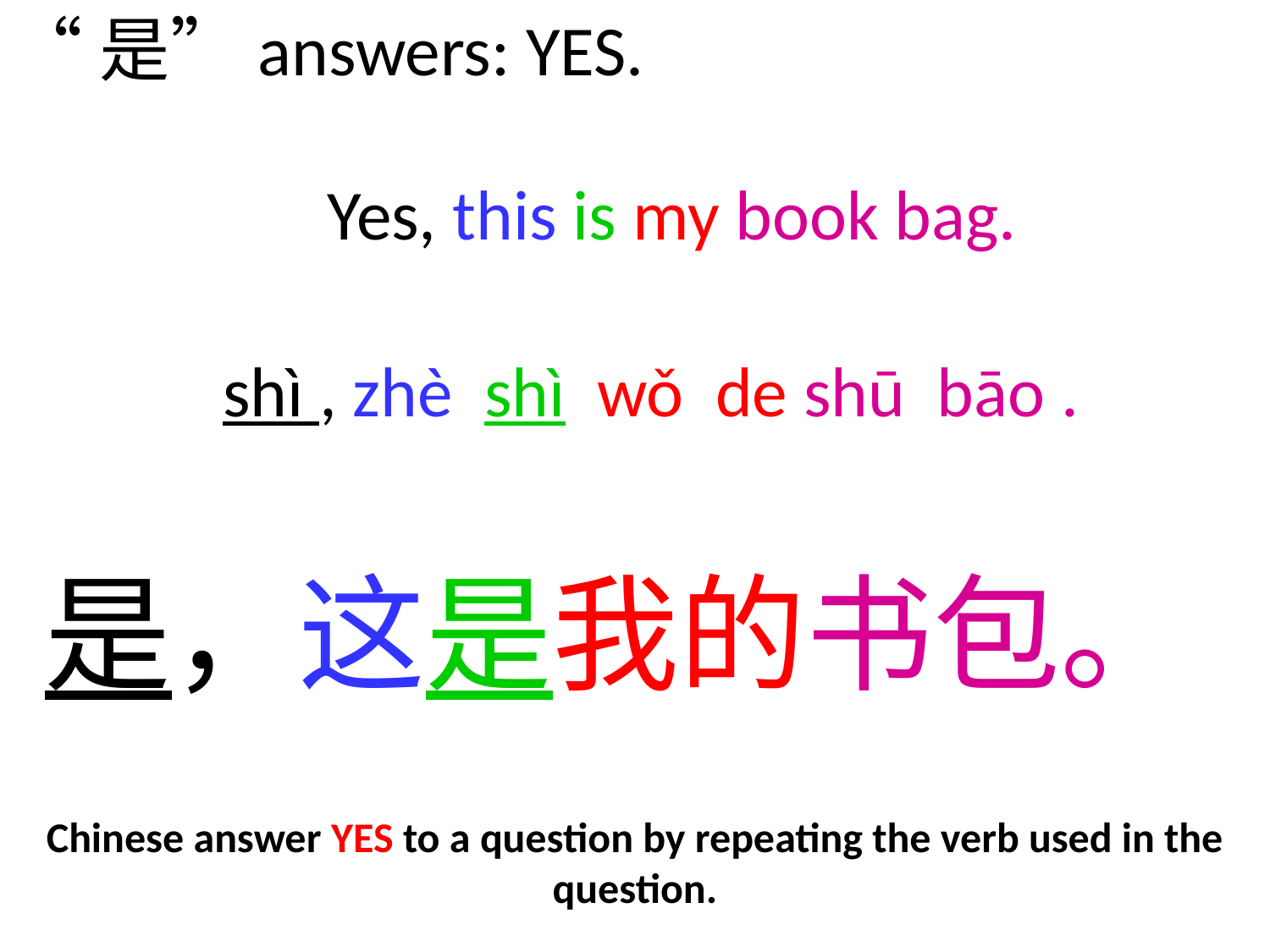

“是”answers: YES.
Yes, this is my book bag.
shì , zhè  shì  wǒ  de shū  bāo .
是，这是我的书包。
Chinese answer YES to a question by repeating the verb used in the question.